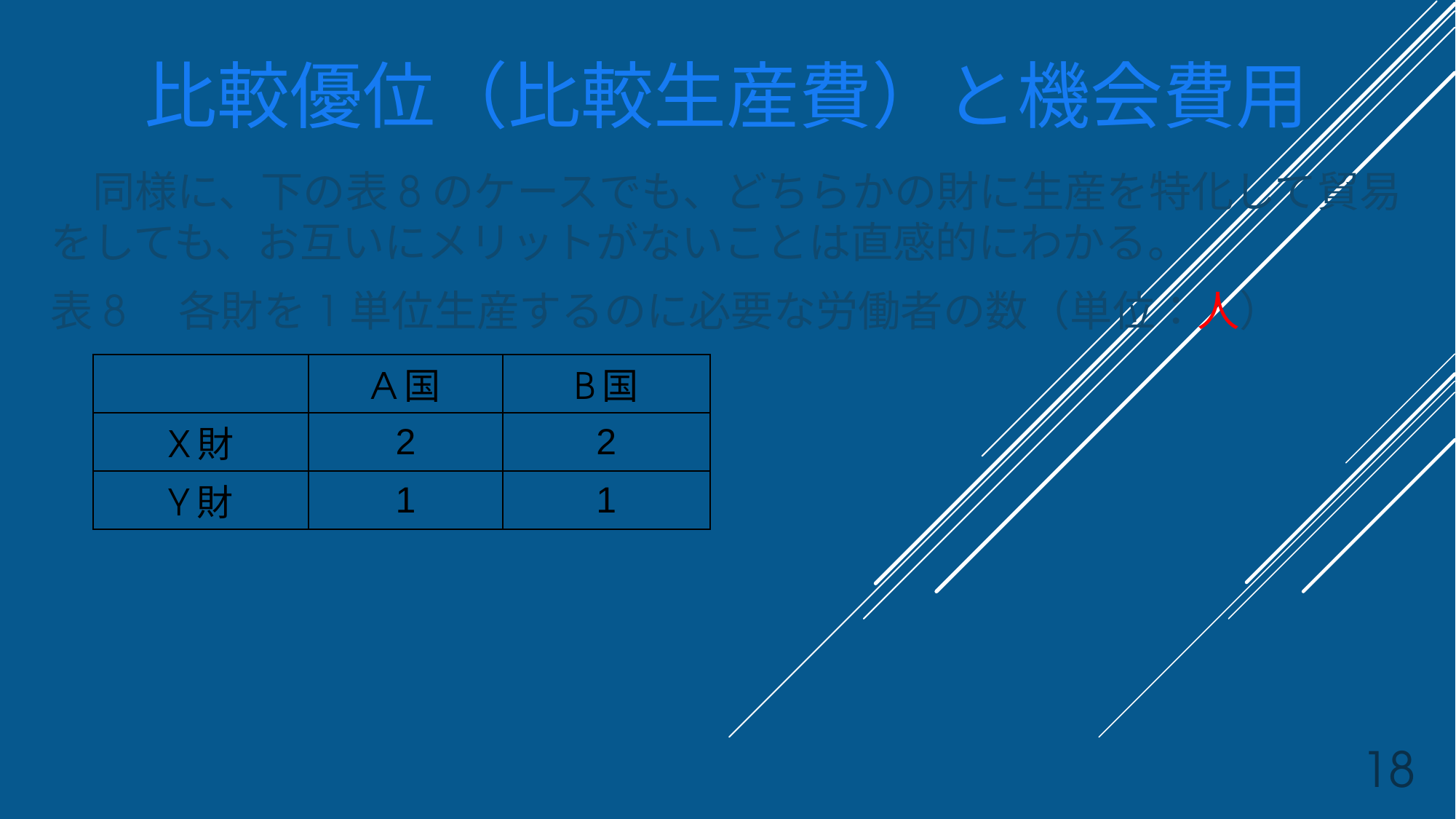

# 比較優位（比較生産費）と機会費用
　同様に、下の表8のケースでも、どちらかの財に生産を特化して貿易をしても、お互いにメリットがないことは直感的にわかる。
表8　各財を1単位生産するのに必要な労働者の数（単位：人）

|  | A国 | B国 |
| --- | --- | --- |
| X財 | 2 | 2 |
| Y財 | 1 | 1 |
18